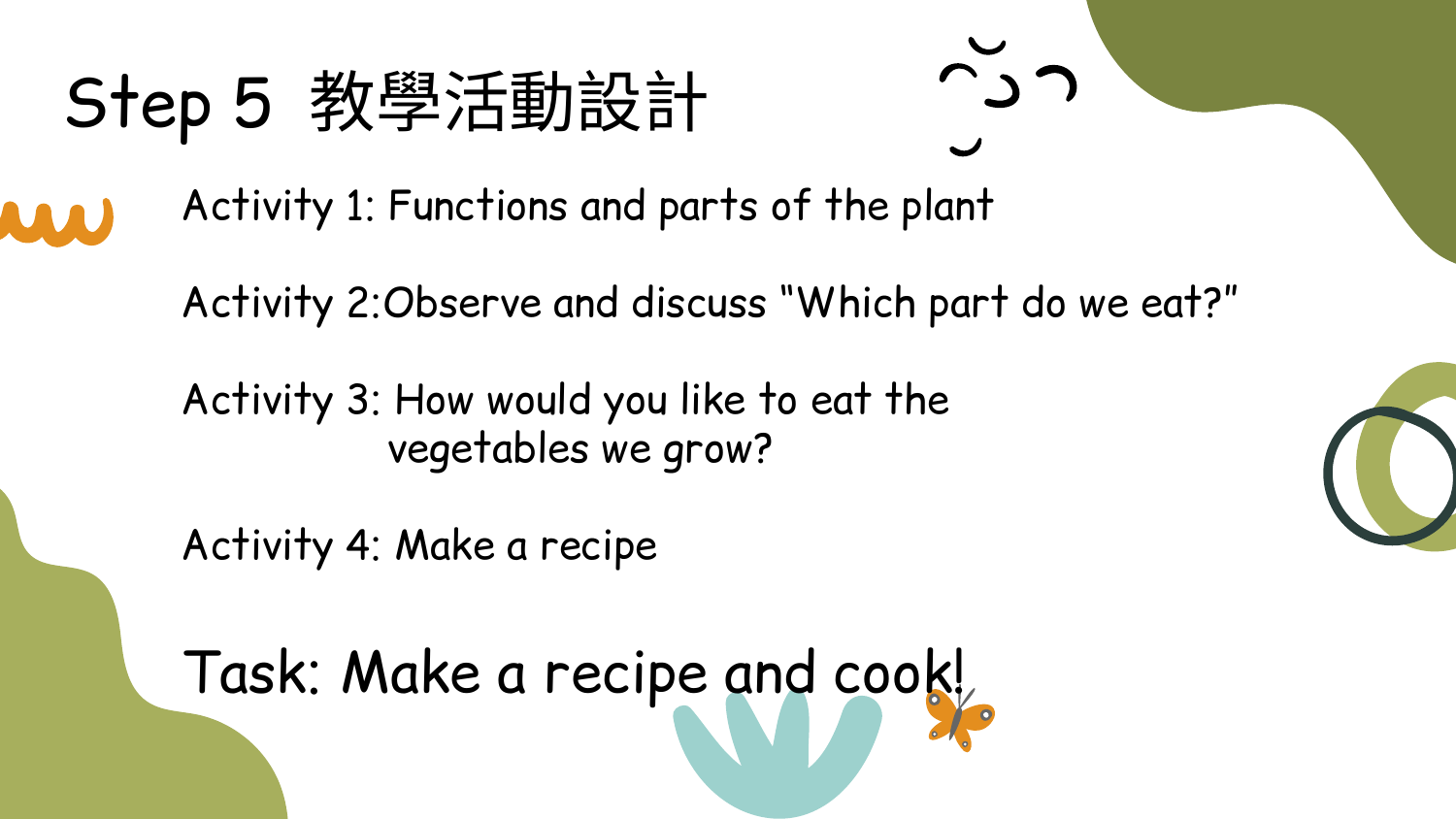

# Step 5 教學活動設計
Activity 1: Functions and parts of the plant
Activity 2:Observe and discuss “Which part do we eat?”
Activity 3: How would you like to eat the
                 vegetables we grow?
Activity 4: Make a recipe
Task: Make a recipe and cook!